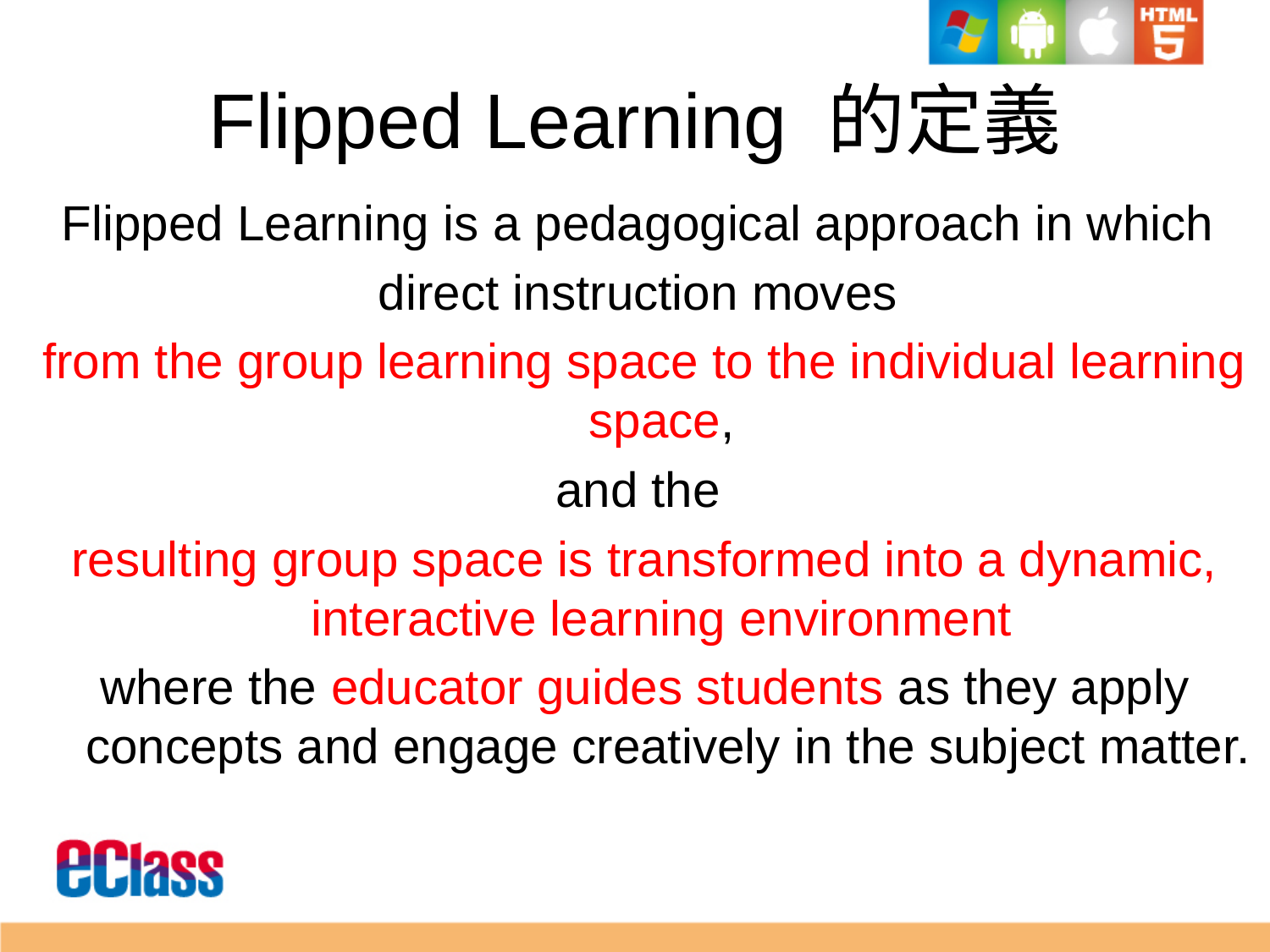

# Flipped Learning 的定義
Flipped Learning is a pedagogical approach in which
direct instruction moves
from the group learning space to the individual learning space,
and the
resulting group space is transformed into a dynamic, interactive learning environment
where the educator guides students as they apply concepts and engage creatively in the subject matter.